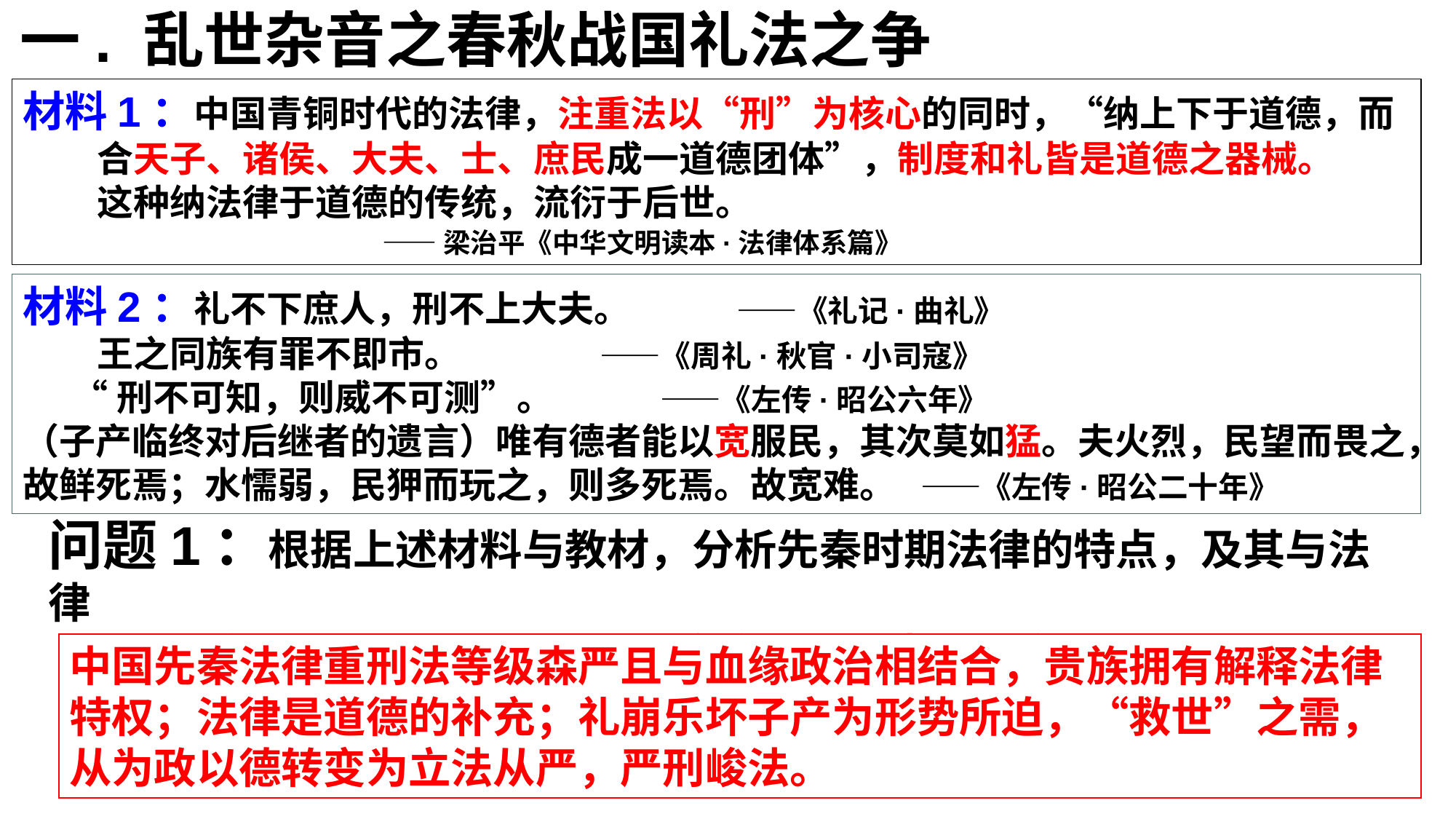

一. 乱世杂音之春秋战国礼法之争
材料1：中国青铜时代的法律，注重法以“刑”为核心的同时，“纳上下于道德，而
        合天子、诸侯、大夫、士、庶民成一道德团体”，制度和礼皆是道德之器械。
        这种纳法律于道德的传统，流衍于后世。
                                                    ——梁治平《中华文明读本·法律体系篇》
材料2：礼不下庶人，刑不上大夫。             ——《礼记·曲礼》
        王之同族有罪不即市。                 ——《周礼·秋官·小司寇》
      “刑不可知，则威不可测”。             ——《左传·昭公六年》
（子产临终对后继者的遗言）唯有德者能以宽服民，其次莫如猛。夫火烈，民望而畏之，故鲜死焉；水懦弱，民狎而玩之，则多死焉。故宽难。   ——《左传·昭公二十年》

问题1：根据上述材料与教材，分析先秦时期法律的特点，及其与法律
       道德之间的关系；子产临终前舍宽取猛的态度转变说明了什么问题？
中国先秦法律重刑法等级森严且与血缘政治相结合，贵族拥有解释法律特权；法律是道德的补充；礼崩乐坏子产为形势所迫，“救世”之需，从为政以德转变为立法从严，严刑峻法。